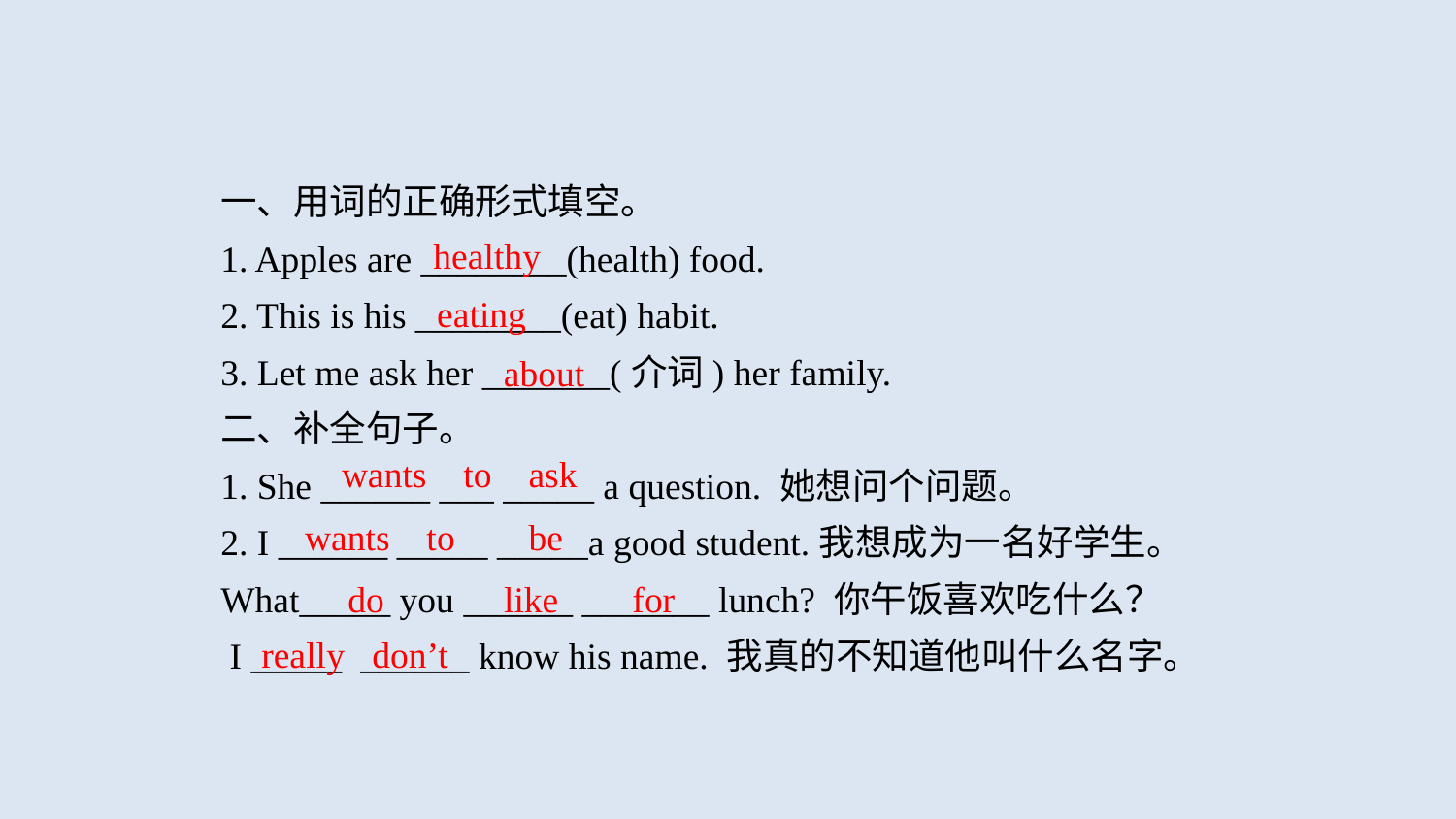

一、用词的正确形式填空。
1. Apples are ________(health) food.
2. This is his ________(eat) habit.
3. Let me ask her _______(介词) her family.
二、补全句子。
1. She ______ ___ _____ a question. 她想问个问题。
2. I ______ _____ _____a good student.我想成为一名好学生。
What_____ you ______ _______ lunch? 你午饭喜欢吃什么？
 I _____  ______ know his name. 我真的不知道他叫什么名字。
healthy
eating
about
wants    to    ask
wants    to        be
do             like        for
really   don’t